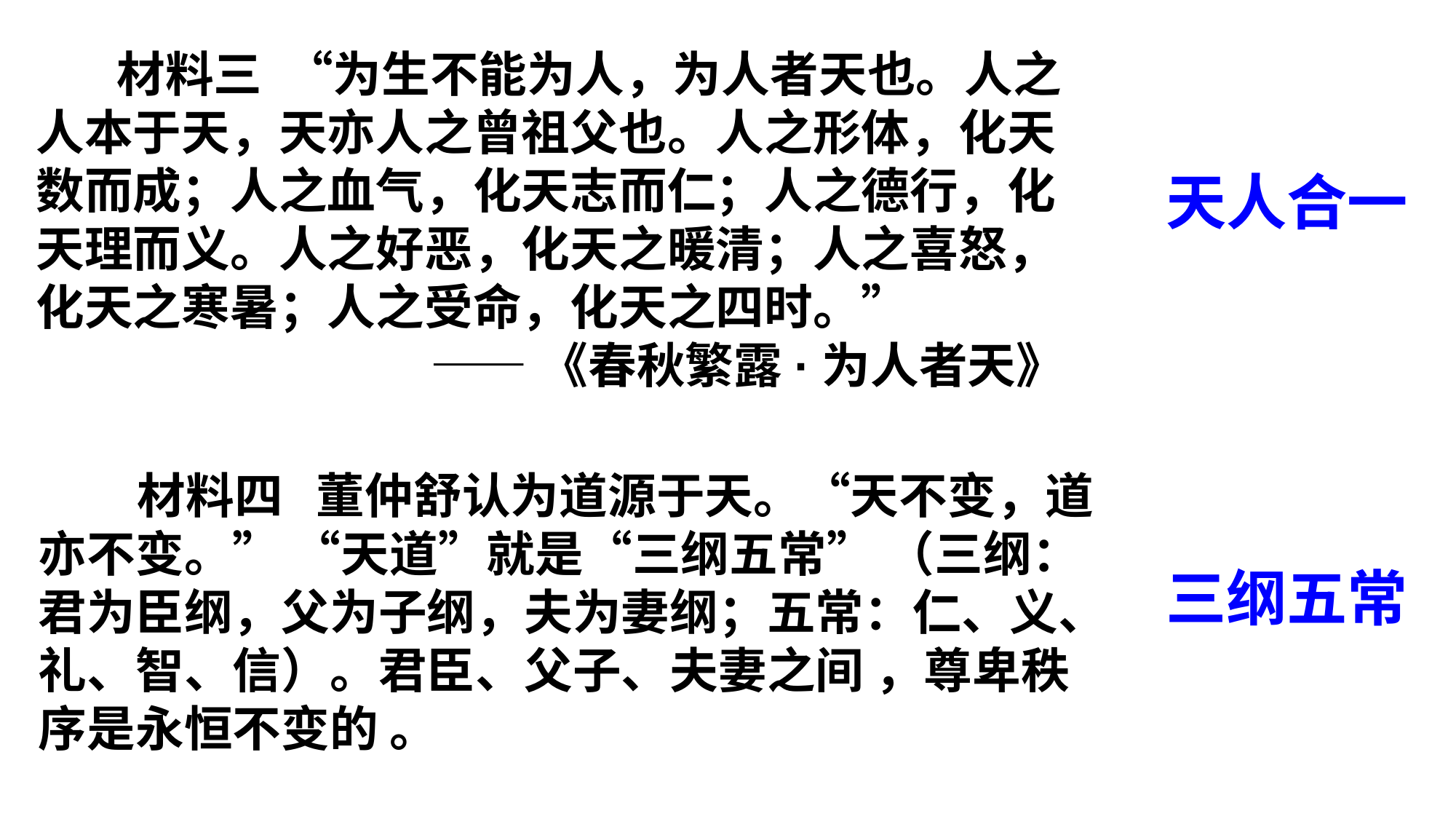

材料三  “为生不能为人，为人者天也。人之人本于天，天亦人之曾祖父也。人之形体，化天数而成；人之血气，化天志而仁；人之德行，化天理而义。人之好恶，化天之暖清；人之喜怒，化天之寒暑；人之受命，化天之四时。”
                ——《春秋繁露·为人者天》
天人合一
           材料四   董仲舒认为道源于天。“天不变，道亦不变。” “天道”就是“三纲五常” （三纲：君为臣纲，父为子纲，夫为妻纲；五常：仁、义、礼、智、信）。君臣、父子、夫妻之间 ，尊卑秩序是永恒不变的 。
三纲五常